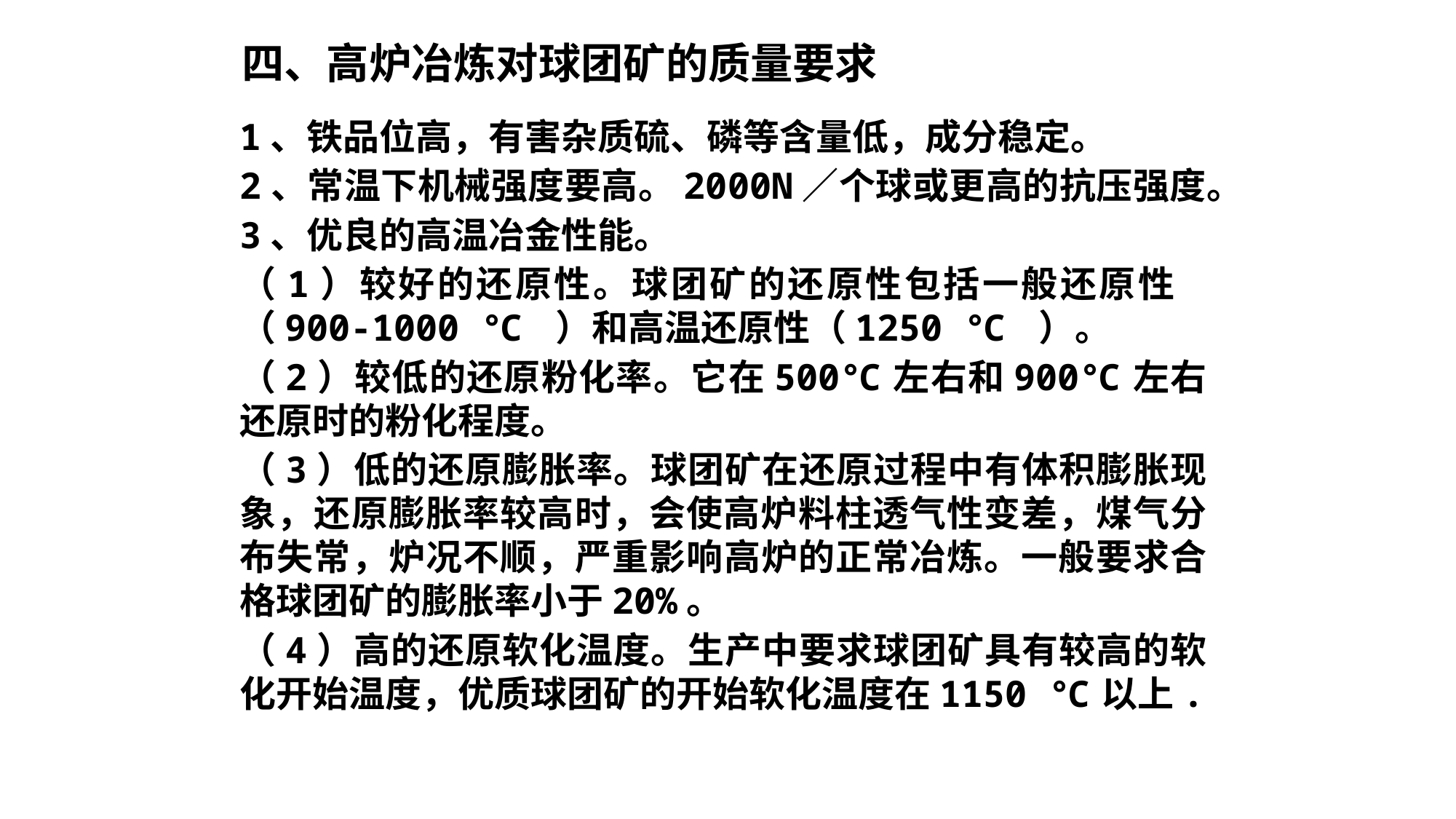

四、高炉冶炼对球团矿的质量要求
1、铁品位高，有害杂质硫、磷等含量低，成分稳定。
2、常温下机械强度要高。2000N／个球或更高的抗压强度。
3、优良的高温冶金性能。
（1）较好的还原性。球团矿的还原性包括一般还原性    （900-1000 ℃ ）和高温还原性（1250 ℃ ）。
（2）较低的还原粉化率。它在500℃左右和900℃左右还原时的粉化程度。
（3）低的还原膨胀率。球团矿在还原过程中有体积膨胀现象，还原膨胀率较高时，会使高炉料柱透气性变差，煤气分布失常，炉况不顺，严重影响高炉的正常冶炼。一般要求合格球团矿的膨胀率小于20%。
（4）高的还原软化温度。生产中要求球团矿具有较高的软化开始温度，优质球团矿的开始软化温度在1150 ℃以上.
57